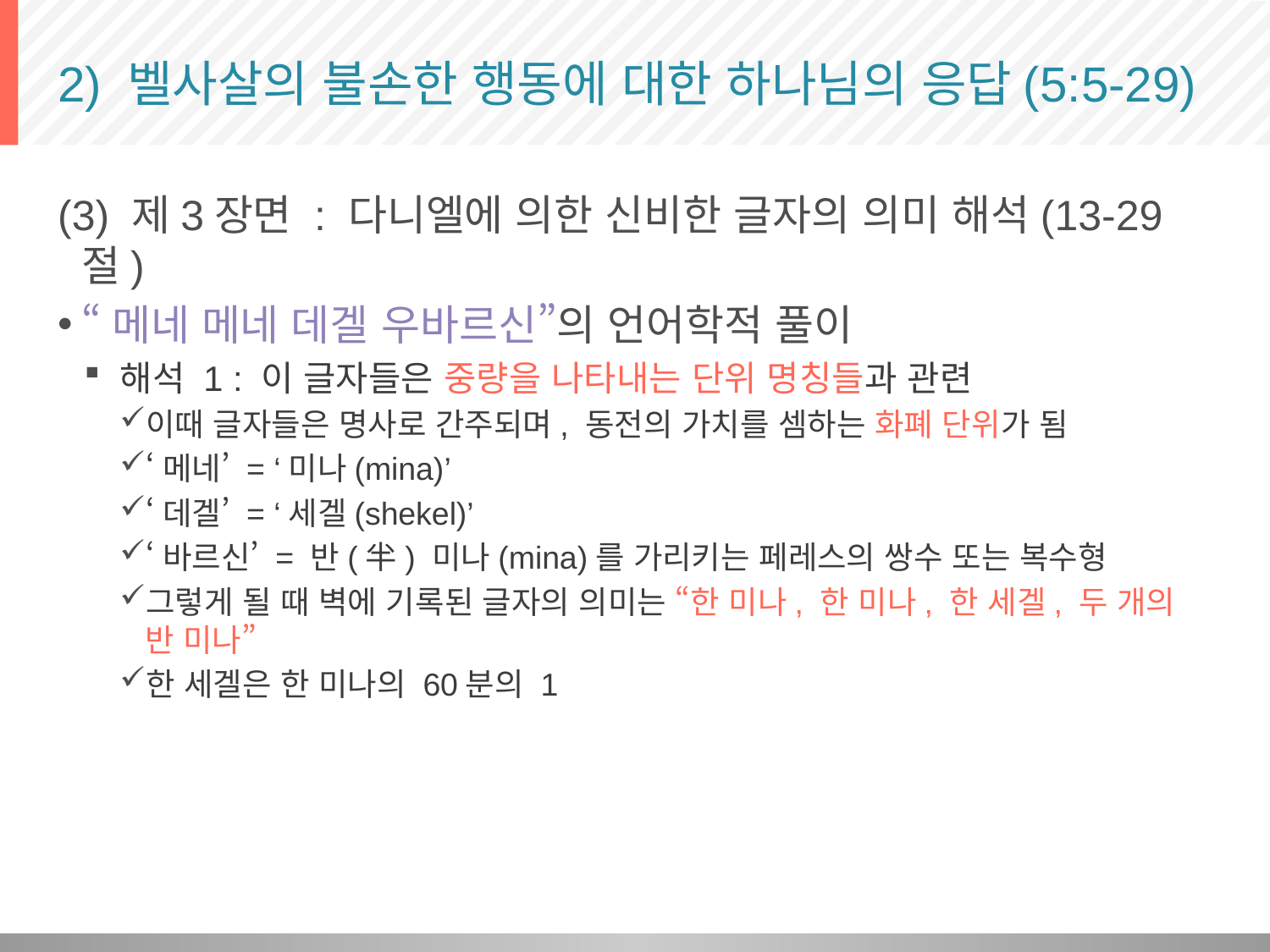

# 2) 벨사살의 불손한 행동에 대한 하나님의 응답(5:5-29)
(3) 제3장면 : 다니엘에 의한 신비한 글자의 의미 해석(13-29절)
“메네 메네 데겔 우바르신”의 언어학적 풀이
해석 1 : 이 글자들은 중량을 나타내는 단위 명칭들과 관련
이때 글자들은 명사로 간주되며, 동전의 가치를 셈하는 화폐 단위가 됨
‘메네’ = ‘미나(mina)’
‘데겔’ = ‘세겔(shekel)’
‘바르신’ = 반(半) 미나(mina)를 가리키는 페레스의 쌍수 또는 복수형
그렇게 될 때 벽에 기록된 글자의 의미는 “한 미나, 한 미나, 한 세겔, 두 개의 반 미나”
한 세겔은 한 미나의 60분의 1